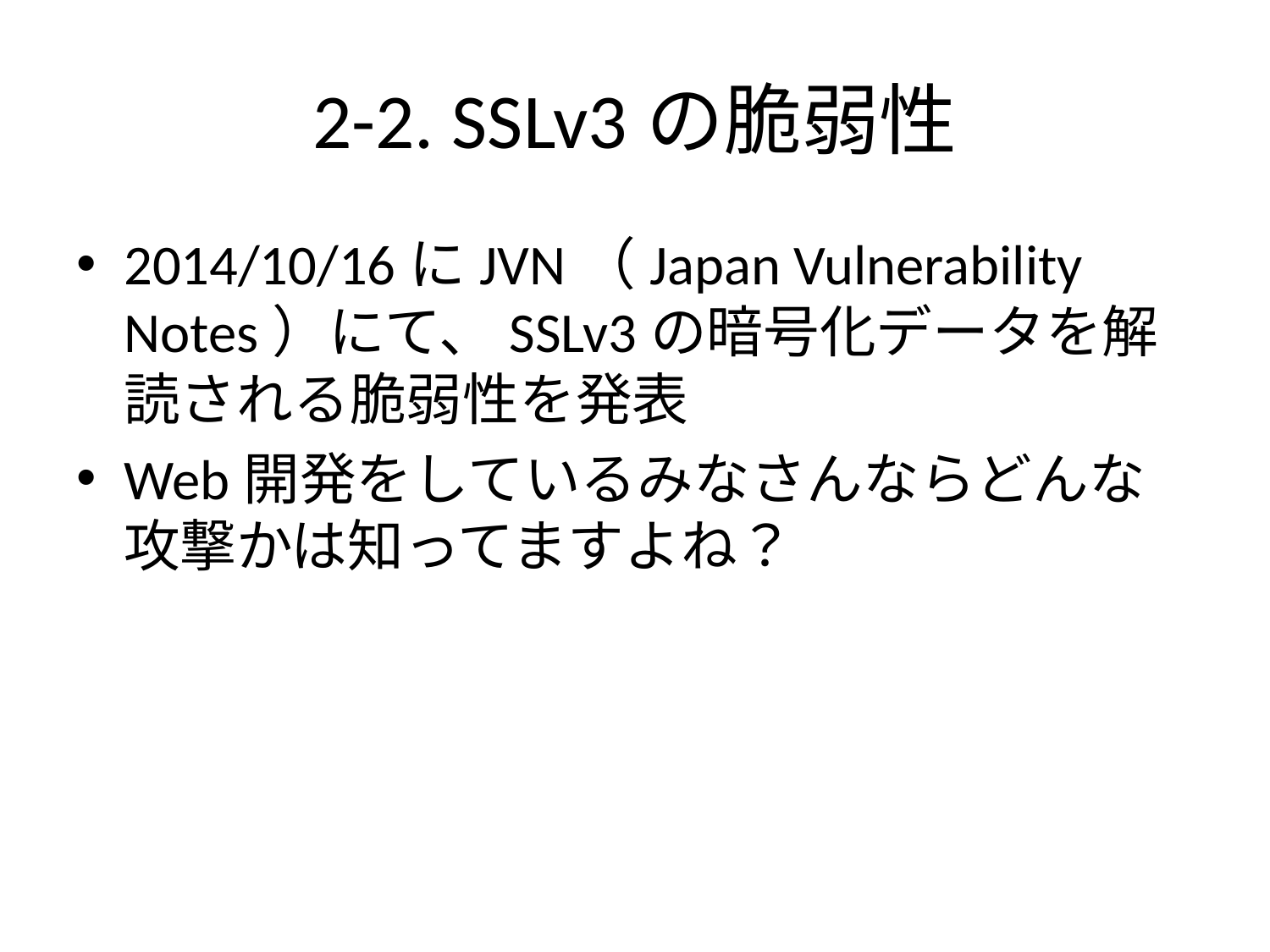

# 2-2. SSLv3の脆弱性
2014/10/16にJVN（Japan Vulnerability Notes）にて、SSLv3の暗号化データを解読される脆弱性を発表
Web開発をしているみなさんならどんな攻撃かは知ってますよね？